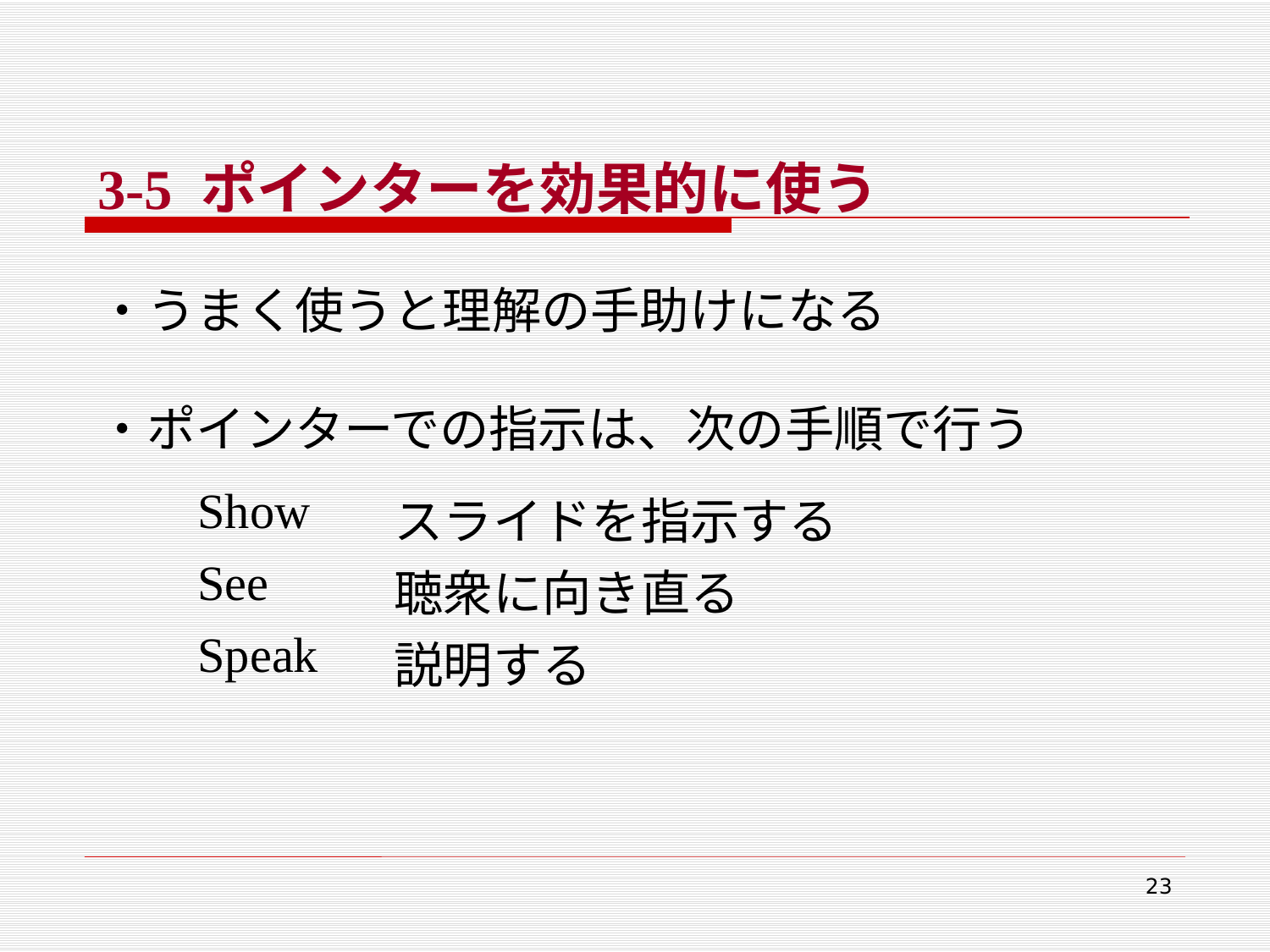

3-5 ポインターを効果的に使う

・うまく使うと理解の手助けになる

・ポインターでの指示は、次の手順で行う
| Show | スライドを指示する |
| --- | --- |
| See | 聴衆に向き直る |
| Speak | 説明する |
23